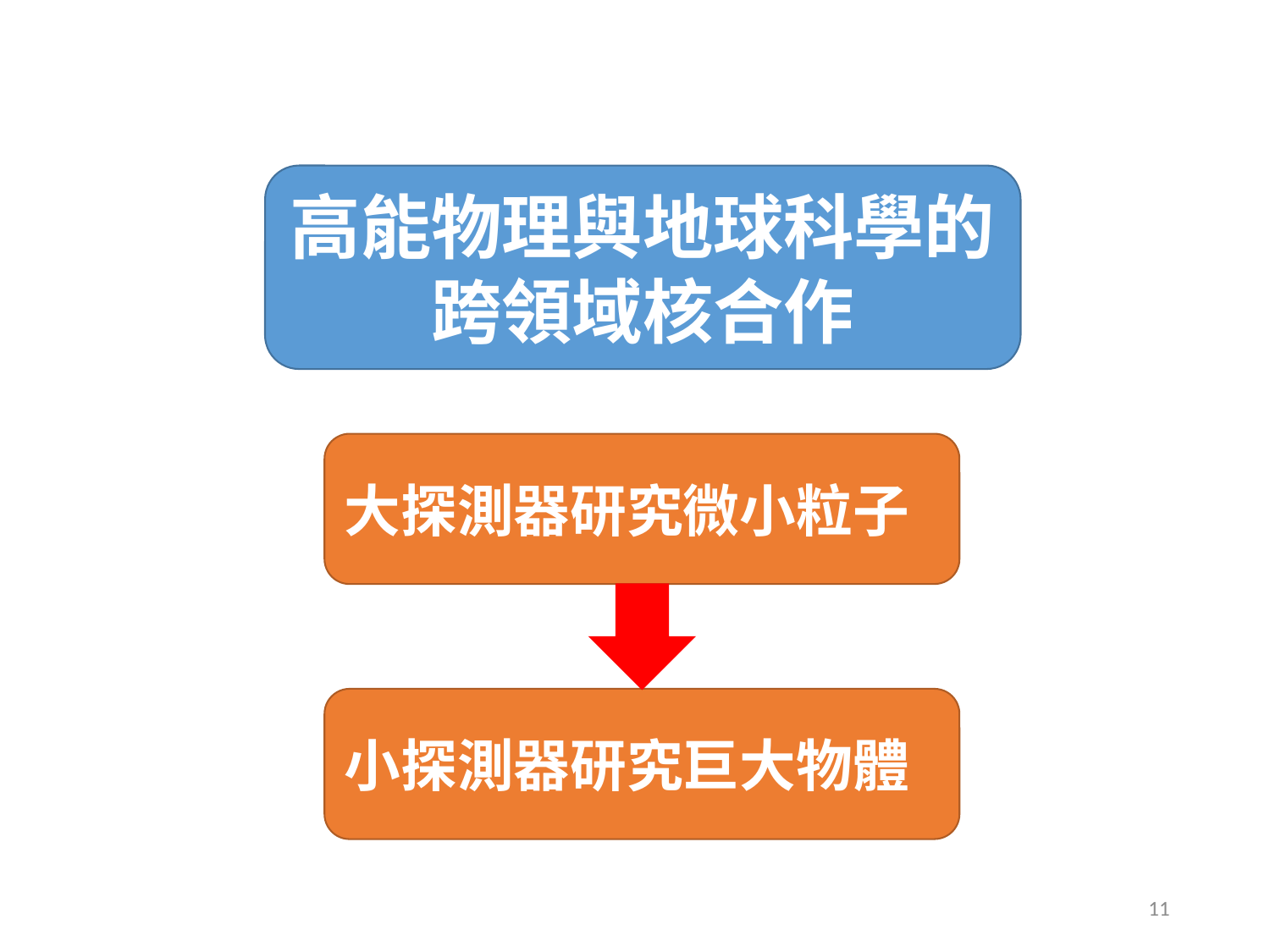

高能物理與地球科學的跨領域核合作
大探測器研究微小粒子

小探測器研究巨大物體
11